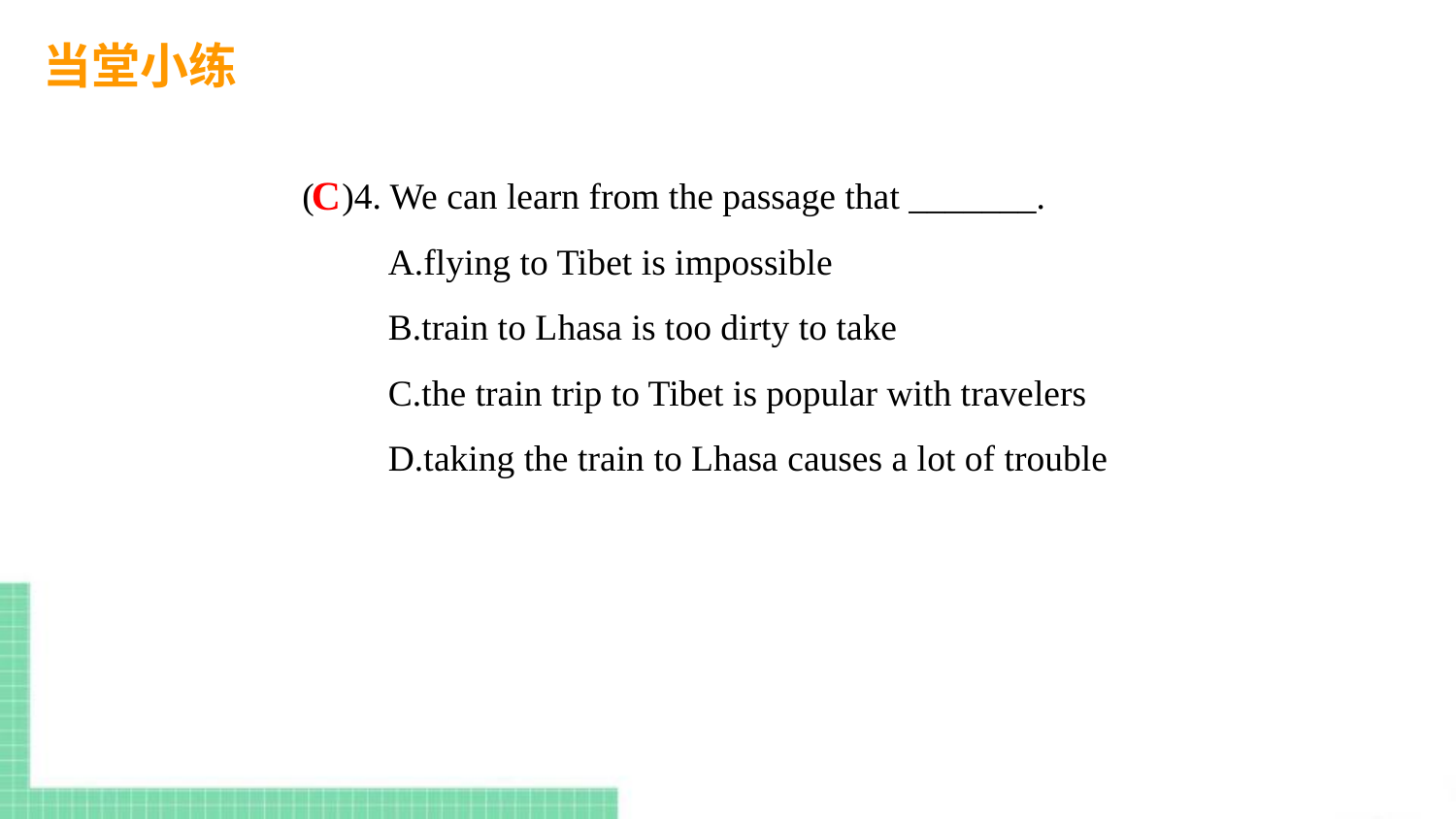

当堂小练
(   )4. We can learn from the passage that _______.
A.flying to Tibet is impossible
B.train to Lhasa is too dirty to take
C.the train trip to Tibet is popular with travelers
D.taking the train to Lhasa causes a lot of trouble
C